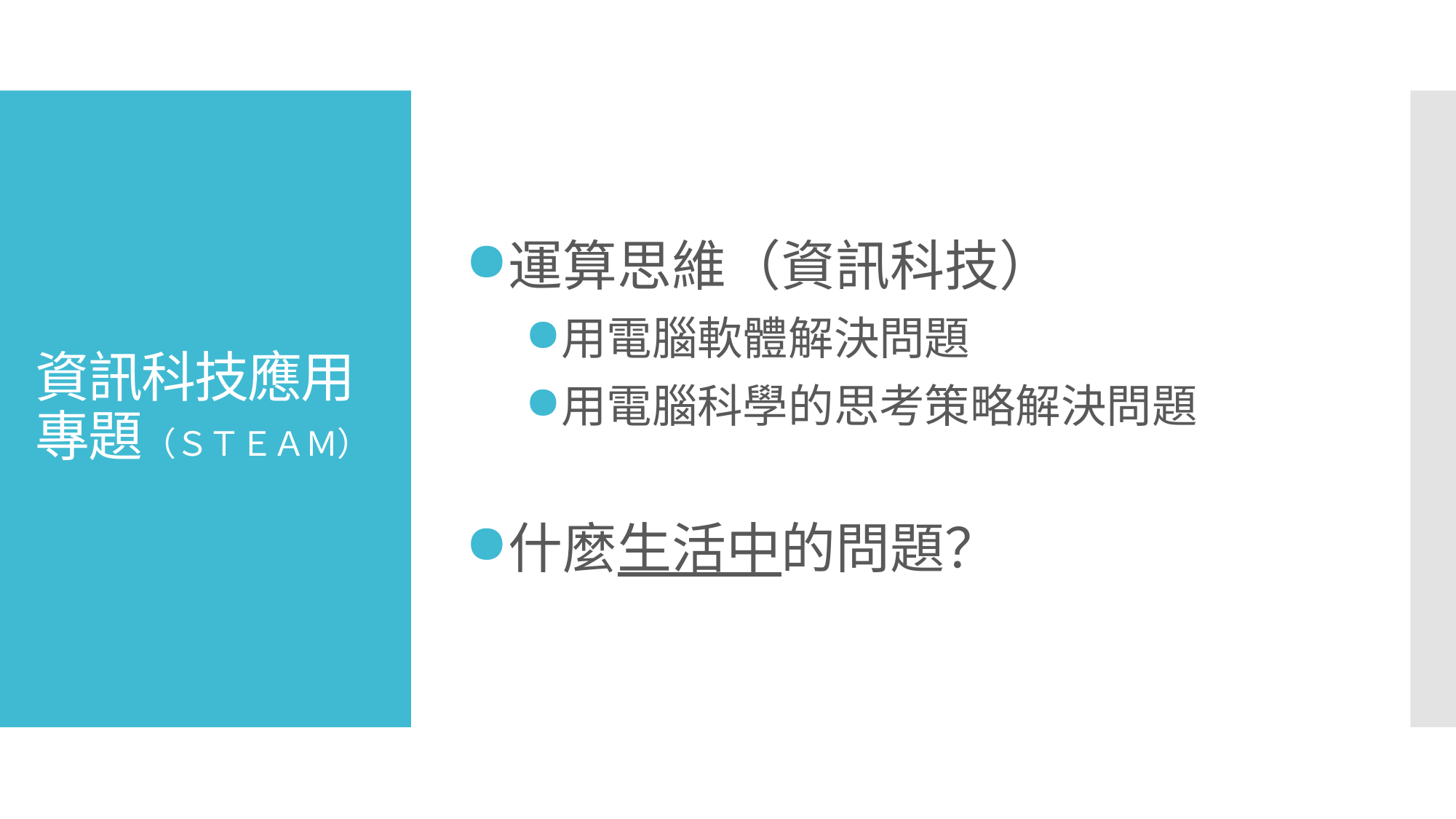

運算思維（資訊科技）
用電腦軟體解決問題
用電腦科學的思考策略解決問題

什麼生活中的問題？
# 資訊科技應用專題（ＳＴＥＡＭ）